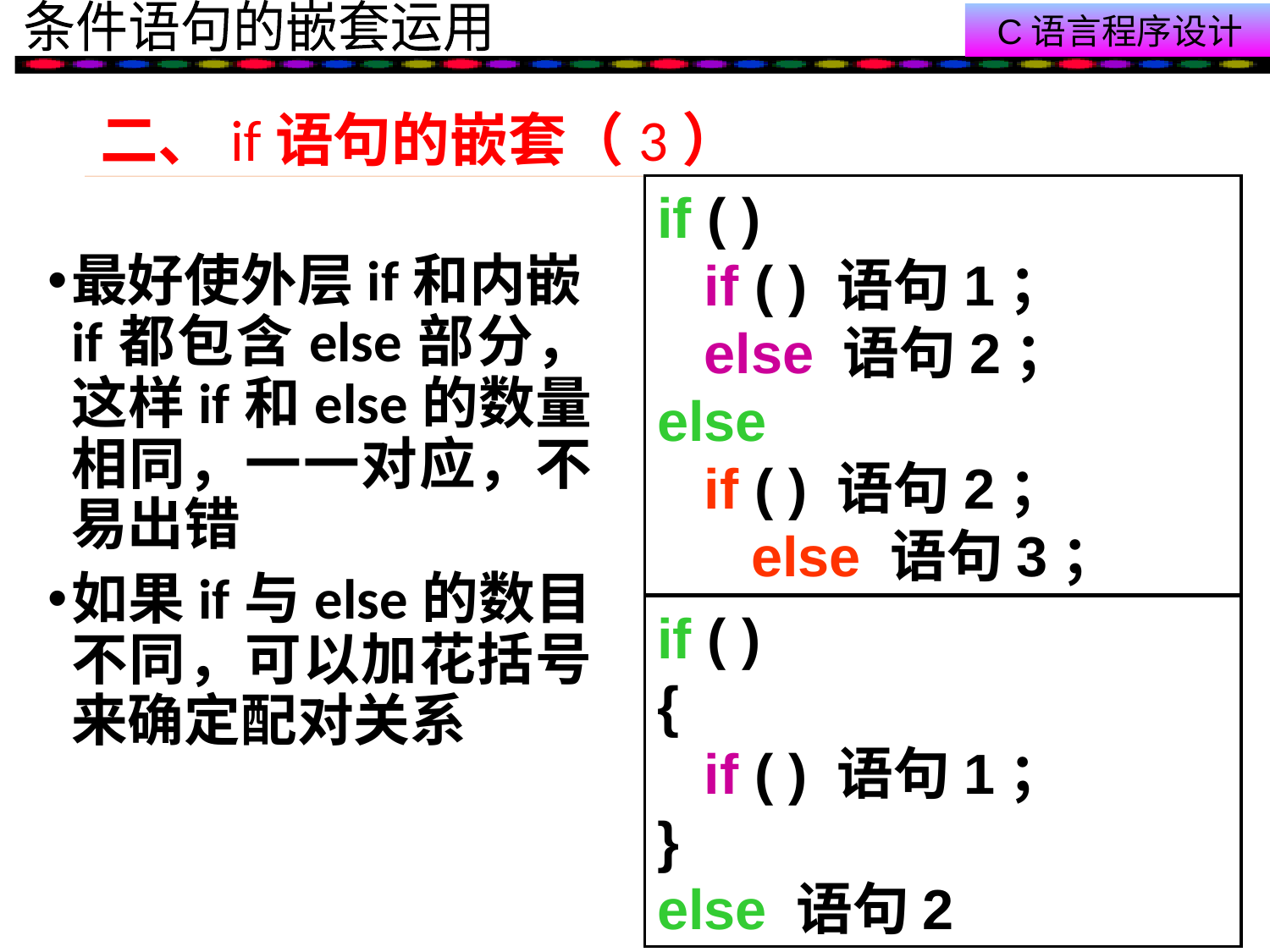

# 二、if语句的嵌套（3）
if ( )
   if ( ) 语句1；
   else 语句2；
else
   if ( ) 语句2；
      else 语句3；
最好使外层if和内嵌if都包含else部分，这样if和else的数量相同，一一对应，不易出错
如果if与else的数目不同，可以加花括号来确定配对关系
if ( )
{
   if ( ) 语句1；
}
else 语句2